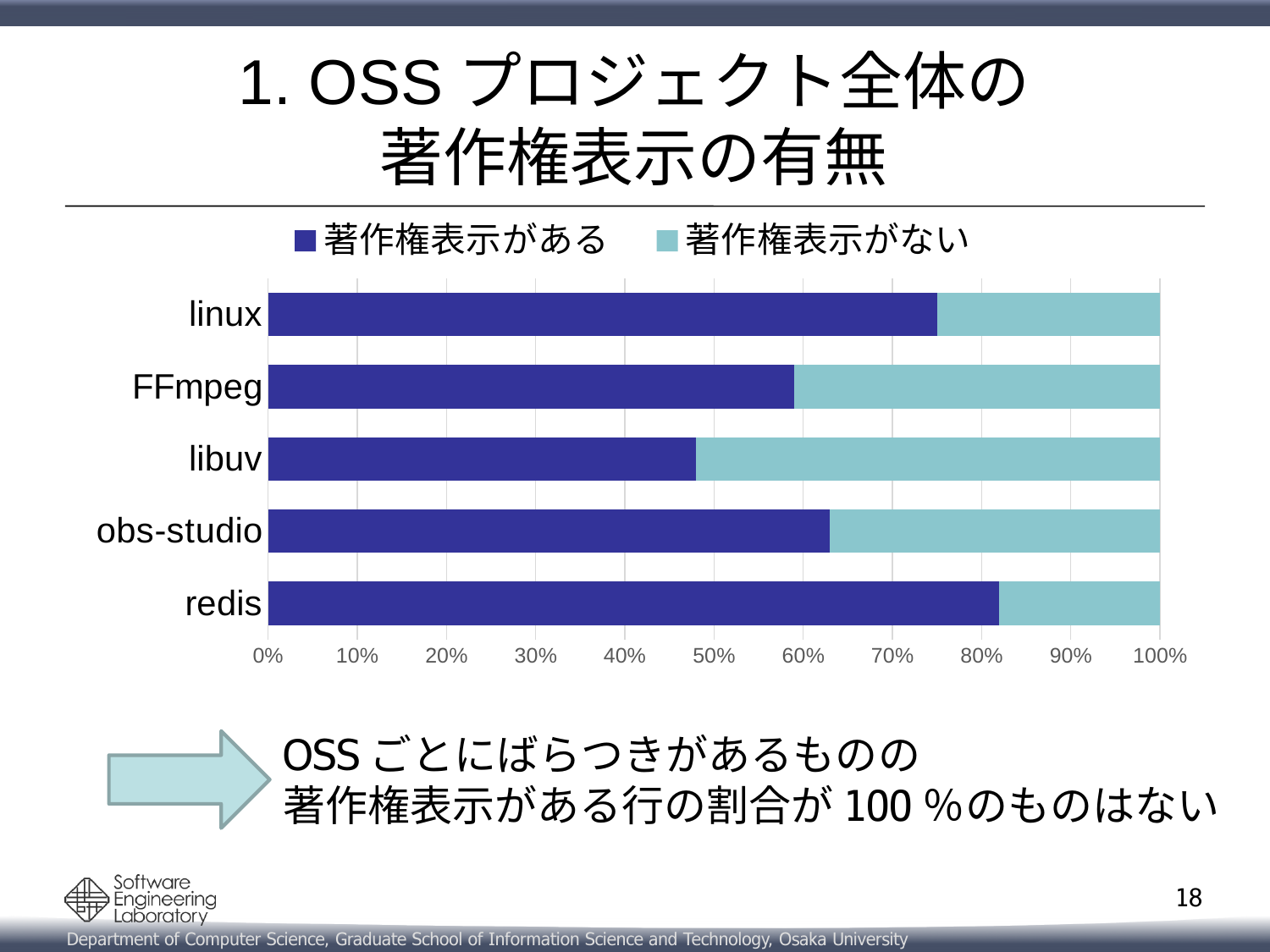

# 1. OSSプロジェクト全体の 著作権表示の有無

### Chart

| Category | 著作権表示がある | 著作権表示がない |
|---|---|---|
| redis | 0.82 | 0.18 |
| obs-studio | 0.63 | 0.37 |
| libuv | 0.48 | 0.52 |
| FFmpeg | 0.59 | 0.41 |
| linux | 0.75 | 0.25 |
OSSごとにばらつきがあるものの
著作権表示がある行の割合が100％のものはない

18